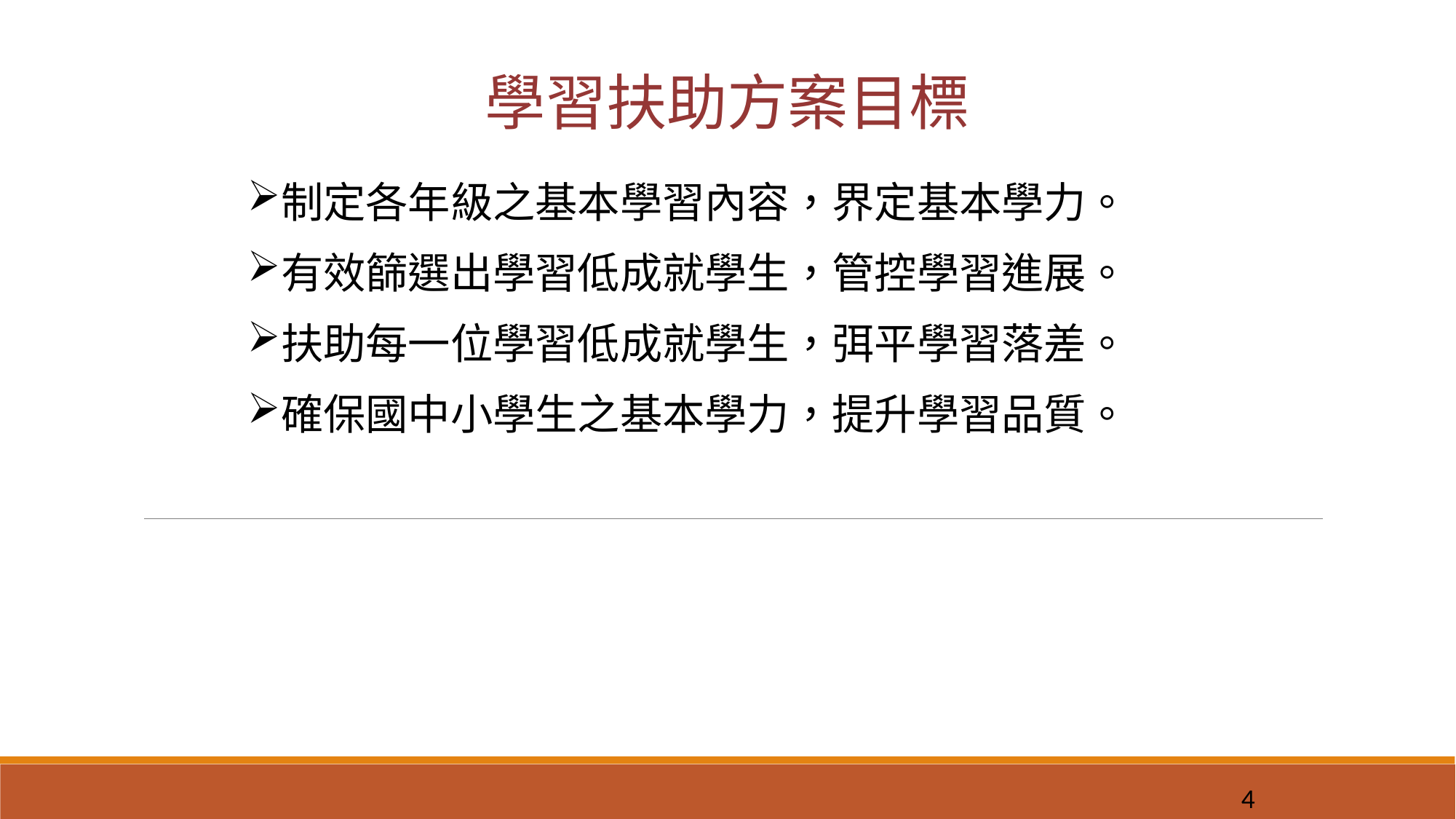

學習扶助方案目標
制定各年級之基本學習內容，界定基本學力。
有效篩選出學習低成就學生，管控學習進展。
扶助每一位學習低成就學生，弭平學習落差。
確保國中小學生之基本學力，提升學習品質。
4